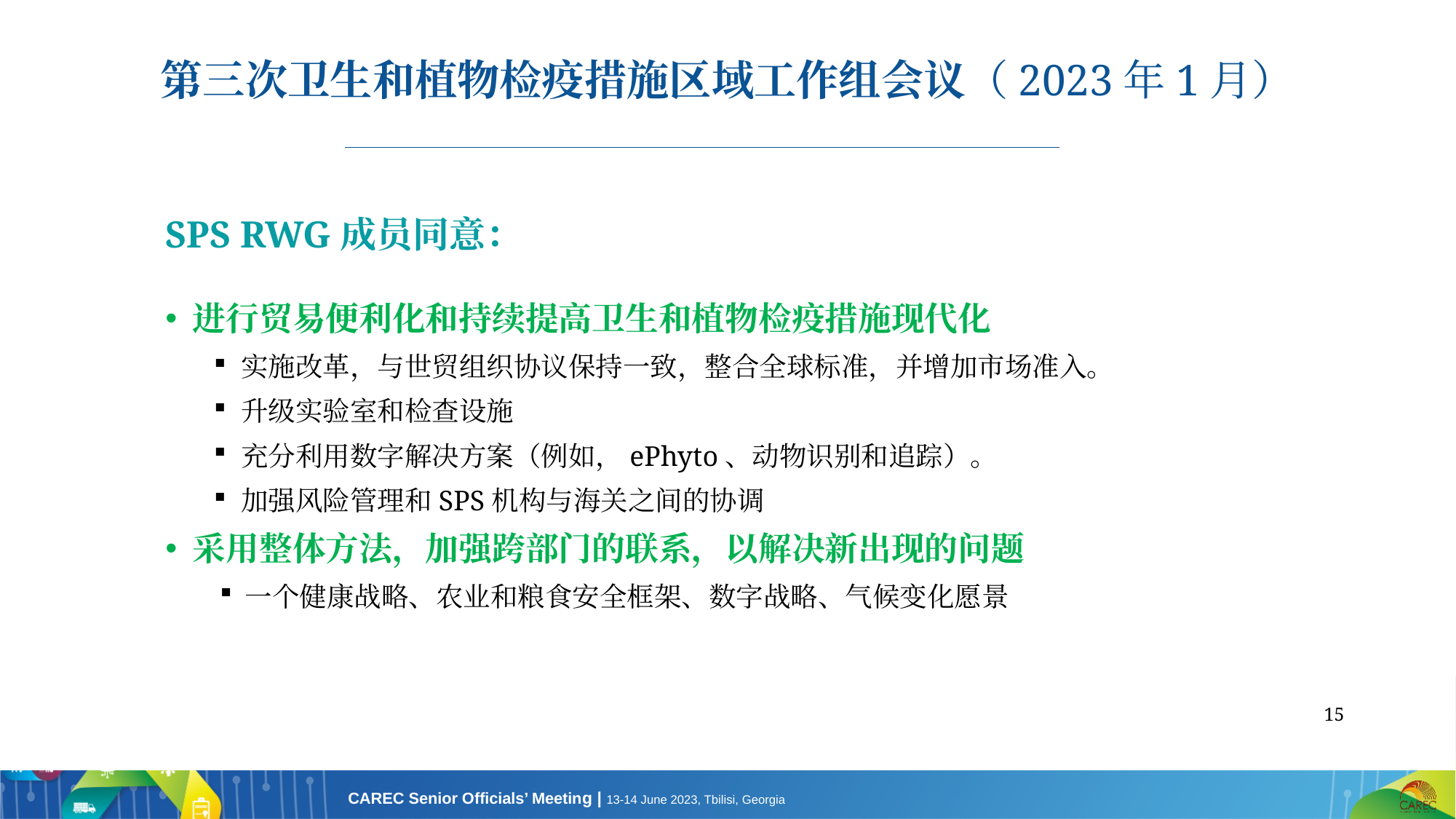

# 第三次卫生和植物检疫措施区域工作组会议（2023年1月）
SPS RWG成员同意：

进行贸易便利化和持续提高卫生和植物检疫措施现代化
实施改革，与世贸组织协议保持一致，整合全球标准，并增加市场准入。
升级实验室和检查设施
充分利用数字解决方案（例如，ePhyto、动物识别和追踪）。
加强风险管理和SPS机构与海关之间的协调
采用整体方法，加强跨部门的联系，以解决新出现的问题
一个健康战略、农业和粮食安全框架、数字战略、气候变化愿景

15